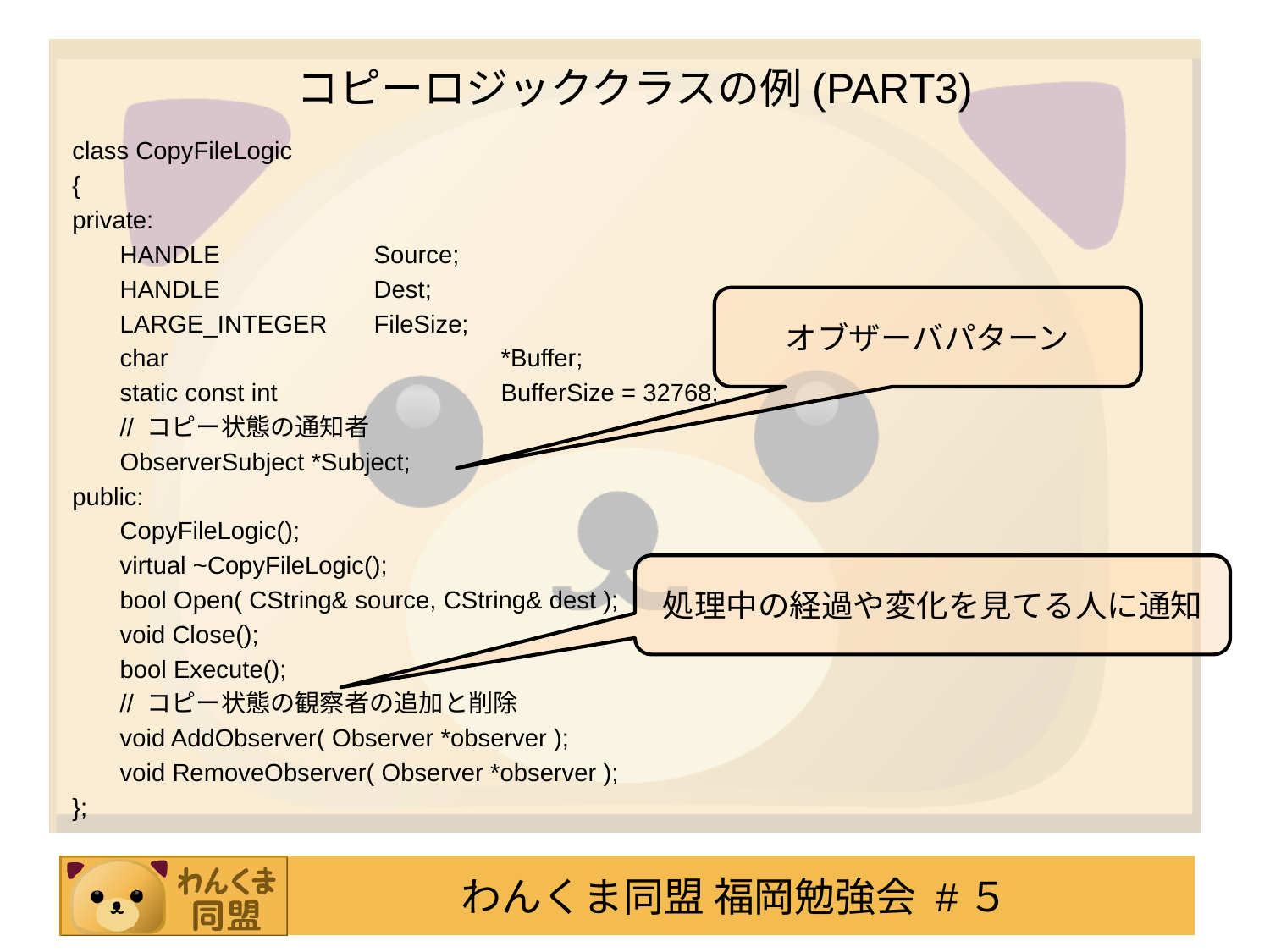

# コピーロジッククラスの例(PART3)
class CopyFileLogic
{
private:
	HANDLE		Source;
	HANDLE		Dest;
	LARGE_INTEGER	FileSize;
	char			*Buffer;
	static const int		BufferSize = 32768;
	// コピー状態の通知者
	ObserverSubject *Subject;
public:
	CopyFileLogic();
	virtual ~CopyFileLogic();
	bool Open( CString& source, CString& dest );
	void Close();
	bool Execute();
	// コピー状態の観察者の追加と削除
	void AddObserver( Observer *observer );
	void RemoveObserver( Observer *observer );
};

オブザーバパターン
処理中の経過や変化を見てる人に通知